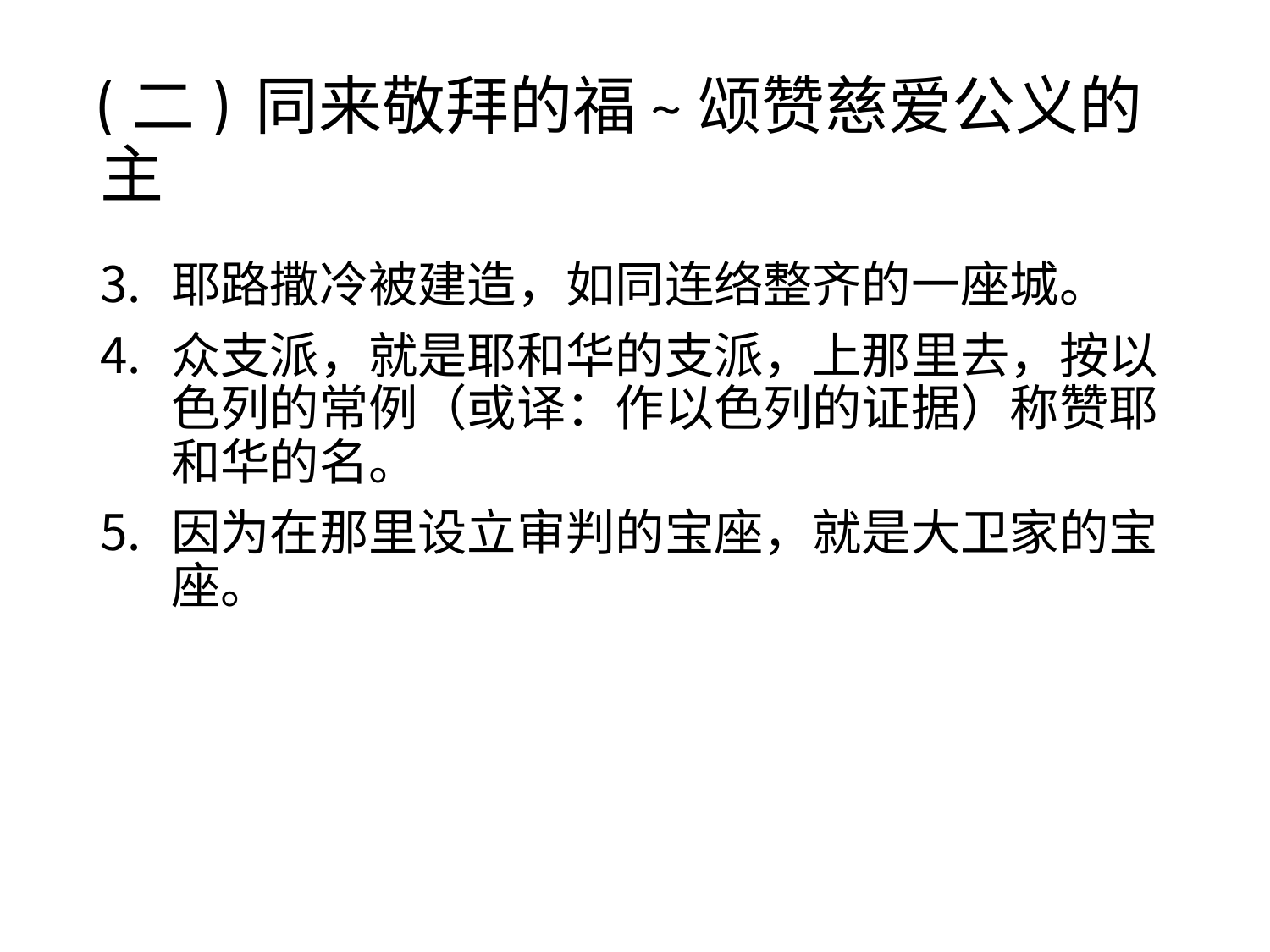

# (二)	 同来敬拜的福~颂赞慈爱公义的主
耶路撒冷被建造，如同连络整齐的一座城。
众支派，就是耶和华的支派，上那里去，按以色列的常例（或译：作以色列的证据）称赞耶和华的名。
因为在那里设立审判的宝座，就是大卫家的宝座。